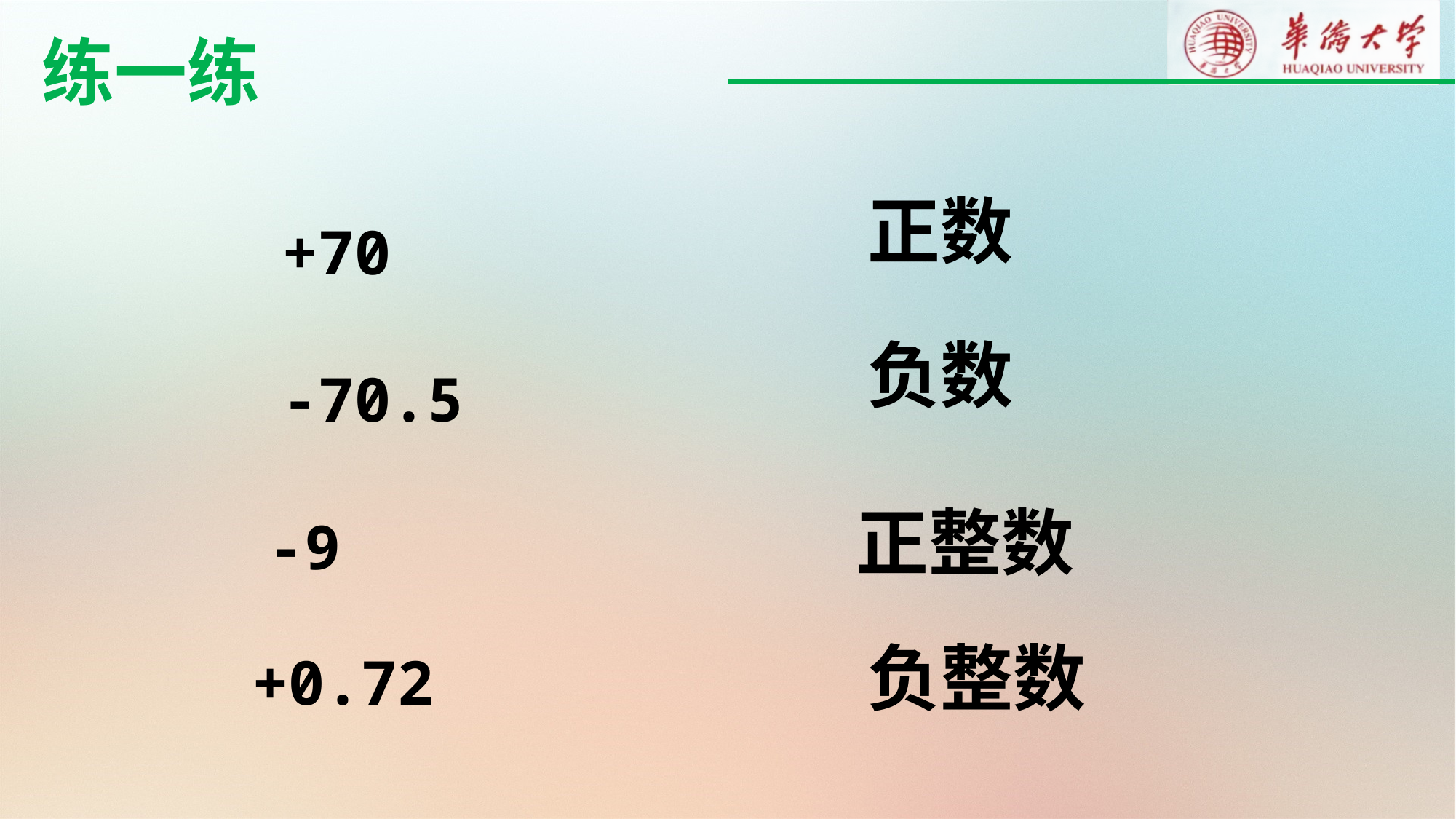

练一练
正数
+70
负数
-70.5
正整数
-9
负整数
+0.72